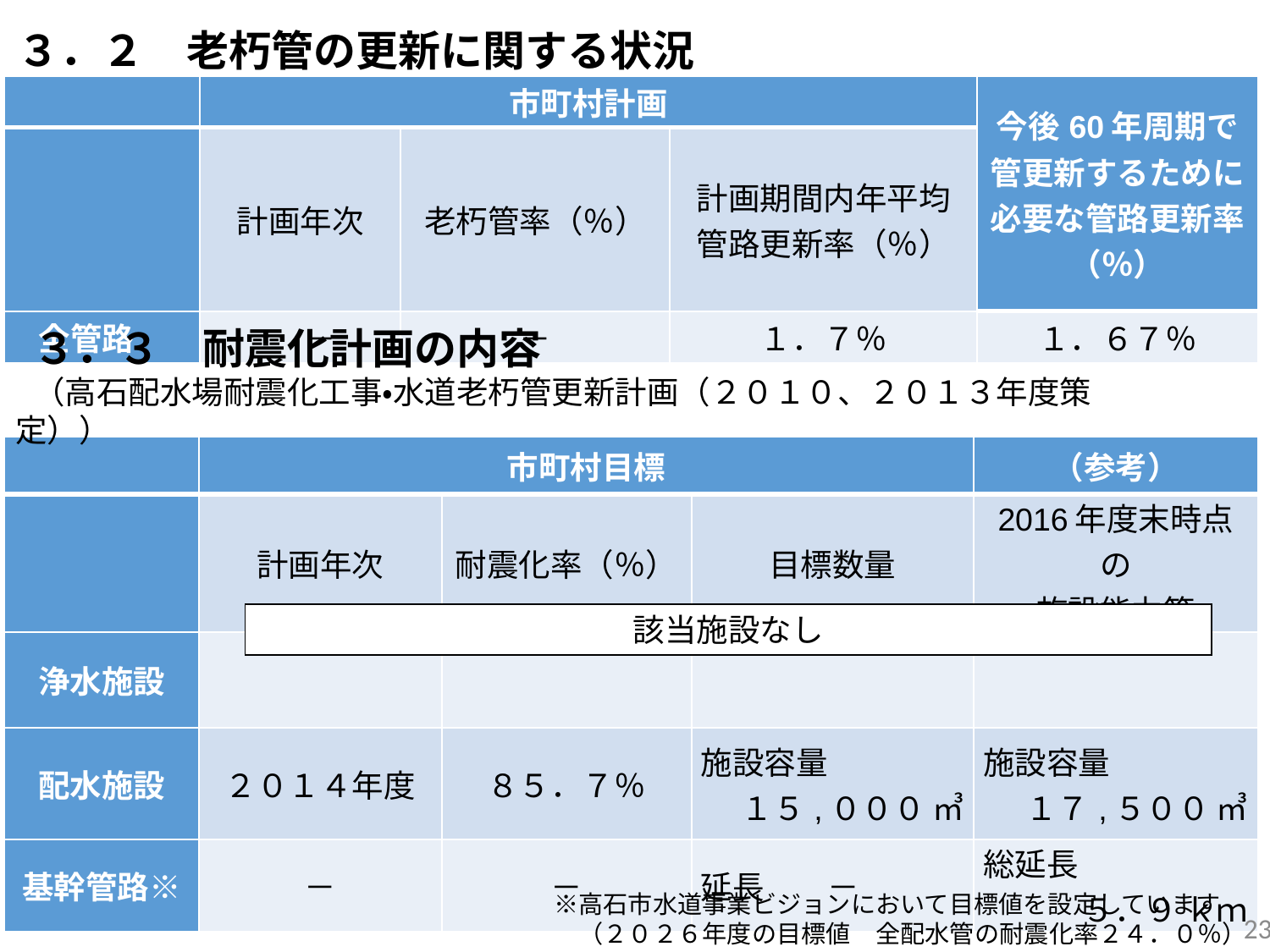

３．２　老朽管の更新に関する状況
|  | 市町村計画 |  |  | 今後60年周期で管更新するために必要な管路更新率（％） |
| --- | --- | --- | --- | --- |
|  | 計画年次 | 老朽管率（％） | 計画期間内年平均 管路更新率（％） |  |
| 全管路 | － | － | １．７％ | １．６７％ |
３．３　耐震化計画の内容
（高石配水場耐震化工事・水道老朽管更新計画（２０１０、２０１３年度策定））
|  | 市町村目標 |  |  | （参考） |
| --- | --- | --- | --- | --- |
|  | 計画年次 | 耐震化率（％） | 目標数量 | 2016年度末時点の 施設能力等 |
| 浄水施設 |  |  |  |  |
| 配水施設 | ２０１４年度 | ８５．７％ | 施設容量 １５,０００ ㎥ | 施設容量 １７,５００ ㎥ |
| 基幹管路※ | － | － | 延長　　－ | 総延長 ５．９ ｋｍ |
該当施設なし
　※高石市水道事業ビジョンにおいて目標値を設定しています
　　（２０２６年度の目標値　全配水管の耐震化率２４．０％）

23
該当施設なし